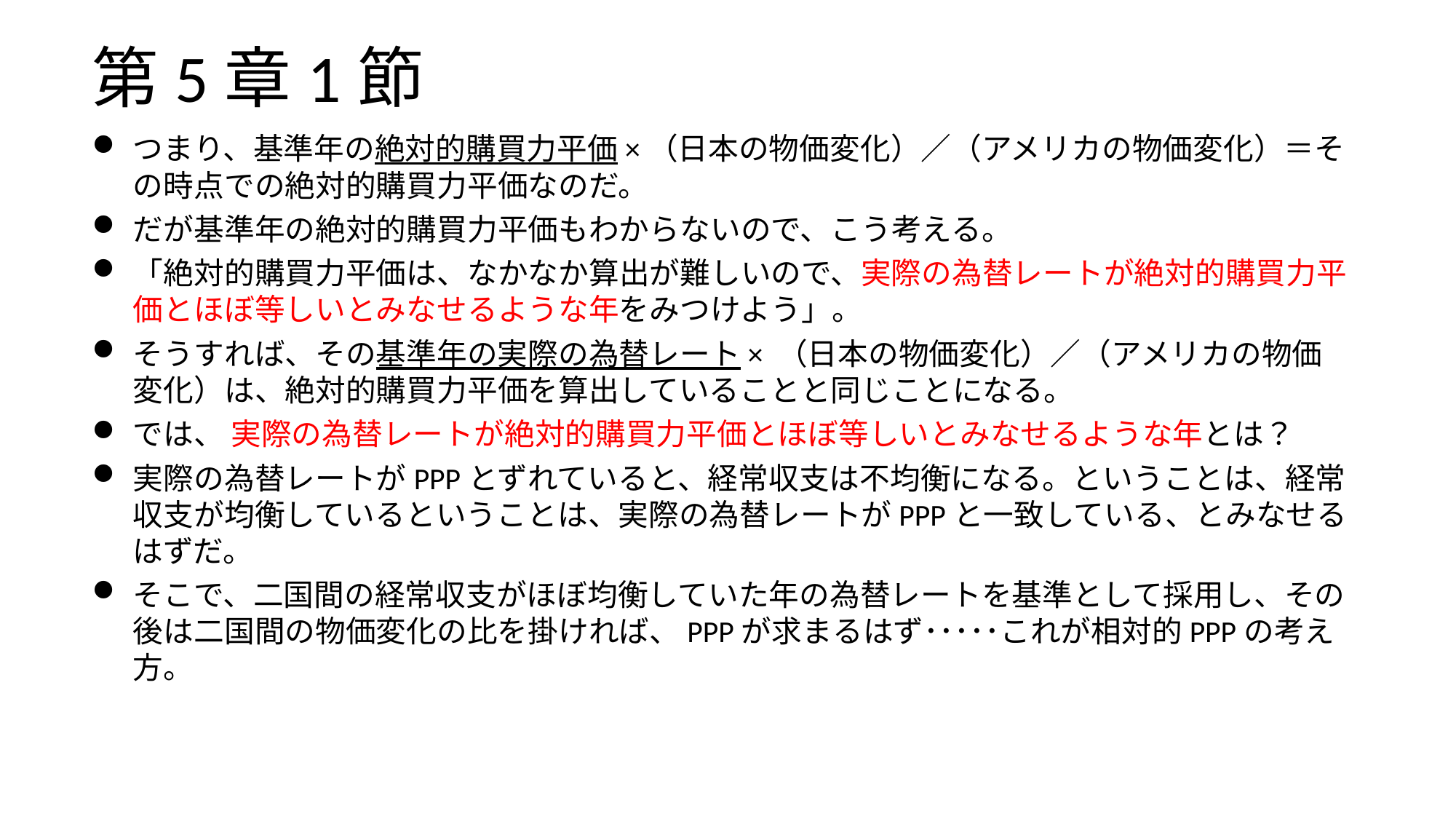

# 第5章1節
つまり、基準年の絶対的購買力平価×（日本の物価変化）／（アメリカの物価変化）＝その時点での絶対的購買力平価なのだ。
だが基準年の絶対的購買力平価もわからないので、こう考える。
「絶対的購買力平価は、なかなか算出が難しいので、実際の為替レートが絶対的購買力平価とほぼ等しいとみなせるような年をみつけよう」。
そうすれば、その基準年の実際の為替レート× （日本の物価変化）／（アメリカの物価変化）は、絶対的購買力平価を算出していることと同じことになる。
では、 実際の為替レートが絶対的購買力平価とほぼ等しいとみなせるような年とは？
実際の為替レートがPPPとずれていると、経常収支は不均衡になる。ということは、経常収支が均衡しているということは、実際の為替レートがPPPと一致している、とみなせるはずだ。
そこで、二国間の経常収支がほぼ均衡していた年の為替レートを基準として採用し、その後は二国間の物価変化の比を掛ければ、PPPが求まるはず･････これが相対的PPPの考え方。